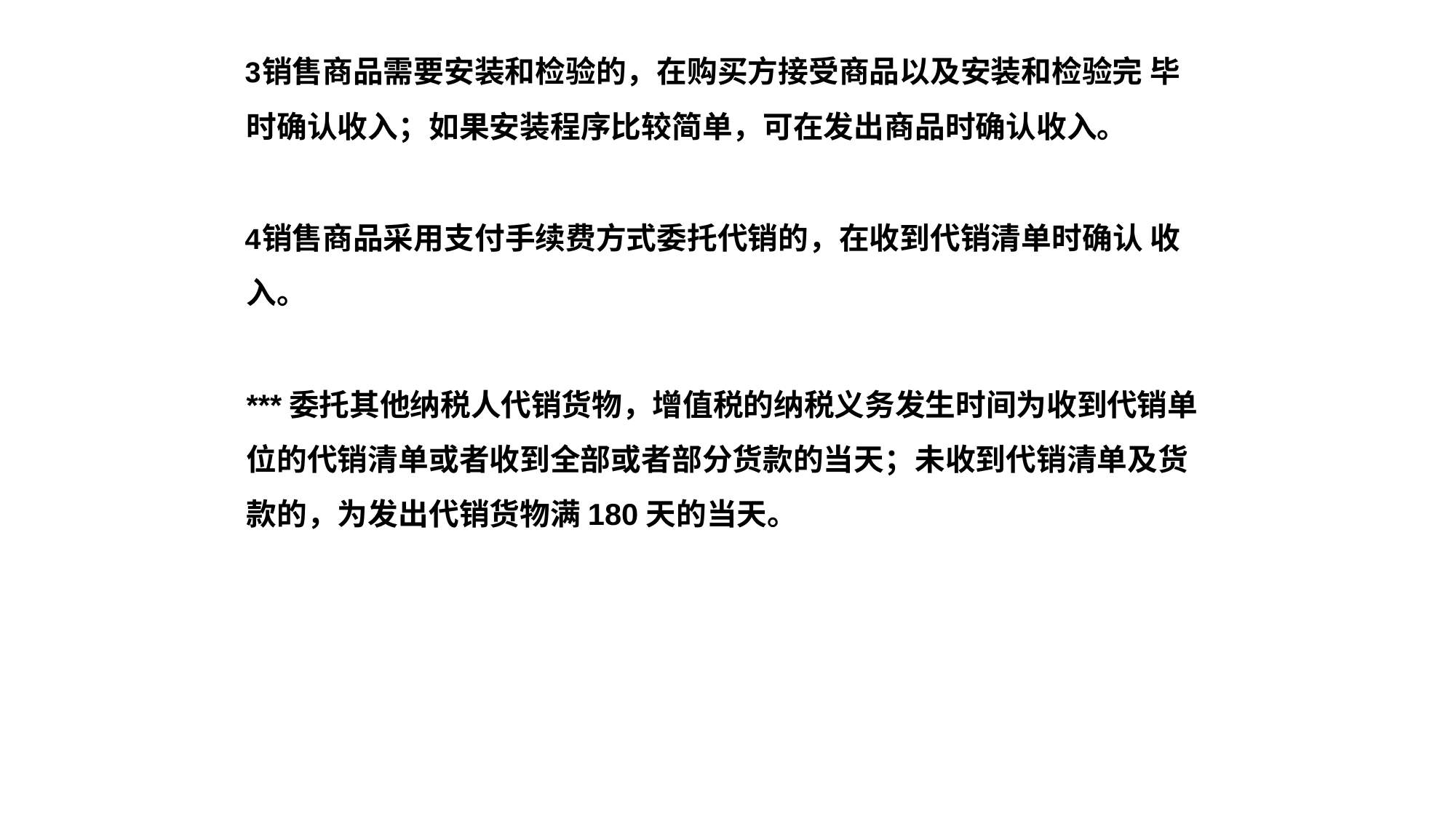

销售商品需要安装和检验的，在购买方接受商品以及安装和检验完 毕时确认收入；如果安装程序比较简单，可在发出商品时确认收入。

销售商品采用支付手续费方式委托代销的，在收到代销清单时确认 收入。

***委托其他纳税人代销货物，增值税的纳税义务发生时间为收到代销单 位的代销清单或者收到全部或者部分货款的当天；未收到代销清单及货 款的，为发出代销货物满180天的当天。